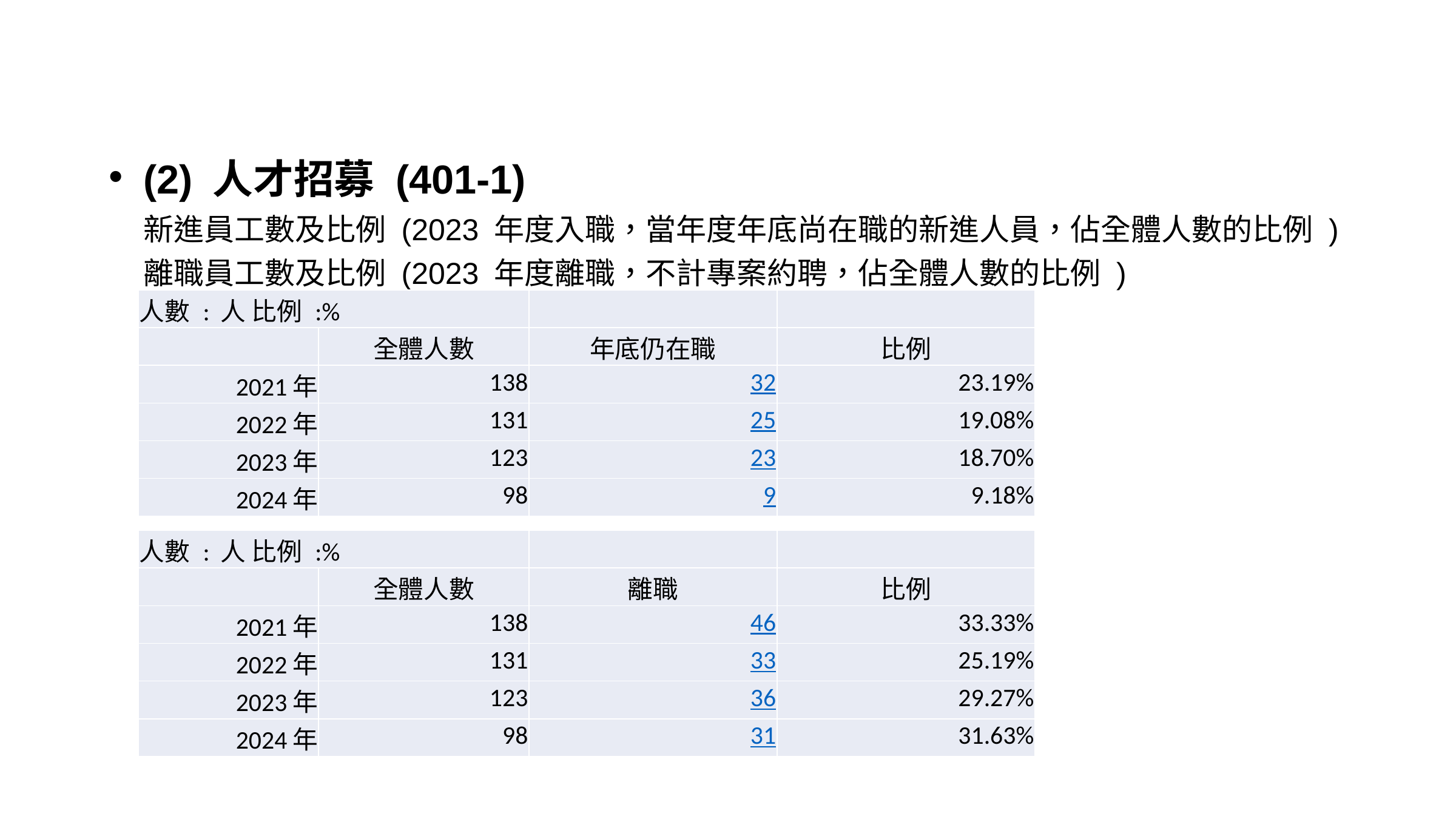

(2) 人才招募 (401-1)
新進員工數及比例 (2023 年度入職，當年度年底尚在職的新進人員，佔全體人數的比例 )
離職員工數及比例 (2023 年度離職，不計專案約聘，佔全體人數的比例 )
| 人數 : 人 比例 :% |  |  |  |
| --- | --- | --- | --- |
|  | 全體人數 | 年底仍在職 | 比例 |
| 2021年 | 138 | 32 | 23.19% |
| 2022年 | 131 | 25 | 19.08% |
| 2023年 | 123 | 23 | 18.70% |
| 2024年 | 98 | 9 | 9.18% |
| 人數 : 人 比例 :% |  |  |  |
| --- | --- | --- | --- |
|  | 全體人數 | 離職 | 比例 |
| 2021年 | 138 | 46 | 33.33% |
| 2022年 | 131 | 33 | 25.19% |
| 2023年 | 123 | 36 | 29.27% |
| 2024年 | 98 | 31 | 31.63% |